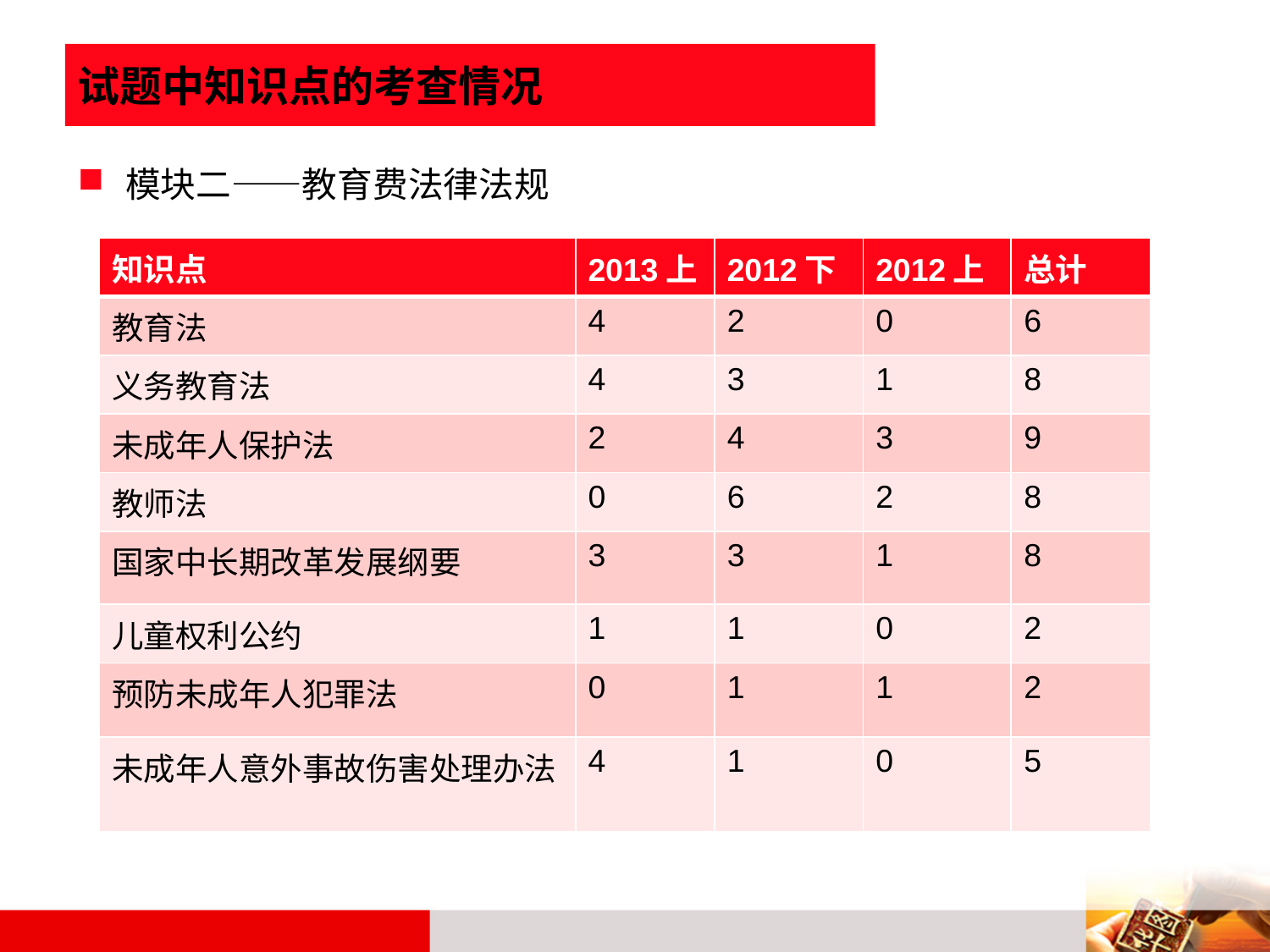

# 试题中知识点的考查情况
模块二——教育费法律法规

| 知识点 | 2013上 | 2012下 | 2012上 | 总计 |
| --- | --- | --- | --- | --- |
| 教育法 | 4 | 2 | 0 | 6 |
| 义务教育法 | 4 | 3 | 1 | 8 |
| 未成年人保护法 | 2 | 4 | 3 | 9 |
| 教师法 | 0 | 6 | 2 | 8 |
| 国家中长期改革发展纲要 | 3 | 3 | 1 | 8 |
| 儿童权利公约 | 1 | 1 | 0 | 2 |
| 预防未成年人犯罪法 | 0 | 1 | 1 | 2 |
| 未成年人意外事故伤害处理办法 | 4 | 1 | 0 | 5 |